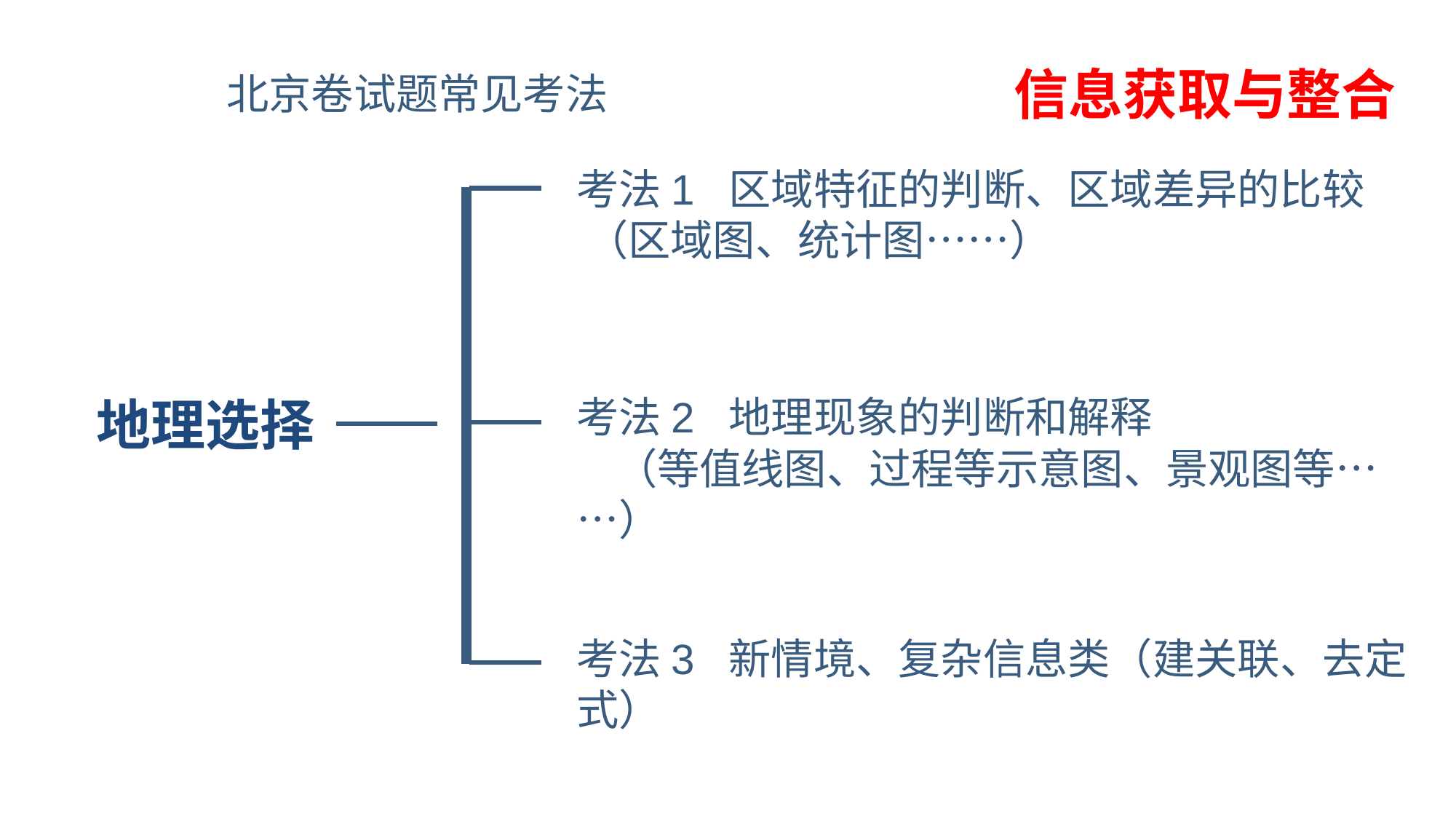

信息获取与整合

北京卷试题常见考法
考法1  区域特征的判断、区域差异的比较   （区域图、统计图……）

地理选择
考法2  地理现象的判断和解释
   （等值线图、过程等示意图、景观图等……）

考法3  新情境、复杂信息类（建关联、去定式）